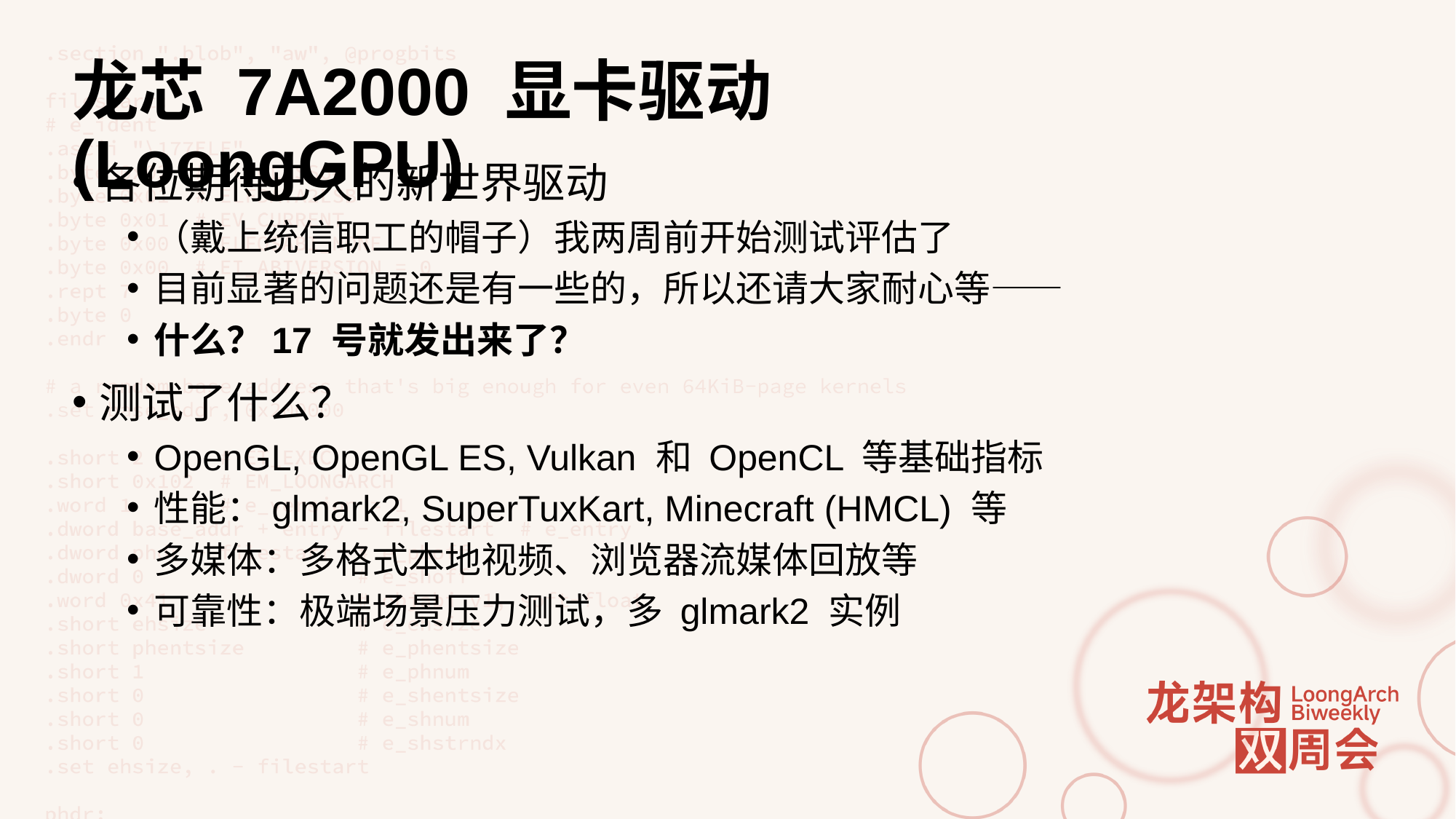

# 龙芯 7A2000 显卡驱动 (LoongGPU)
各位期待已久的新世界驱动
（戴上统信职工的帽子）我两周前开始测试评估了
目前显著的问题还是有一些的，所以还请大家耐心等——
什么？17 号就发出来了？
测试了什么？
OpenGL, OpenGL ES, Vulkan 和 OpenCL 等基础指标
性能：glmark2, SuperTuxKart, Minecraft (HMCL) 等
多媒体：多格式本地视频、浏览器流媒体回放等
可靠性：极端场景压力测试，多 glmark2 实例